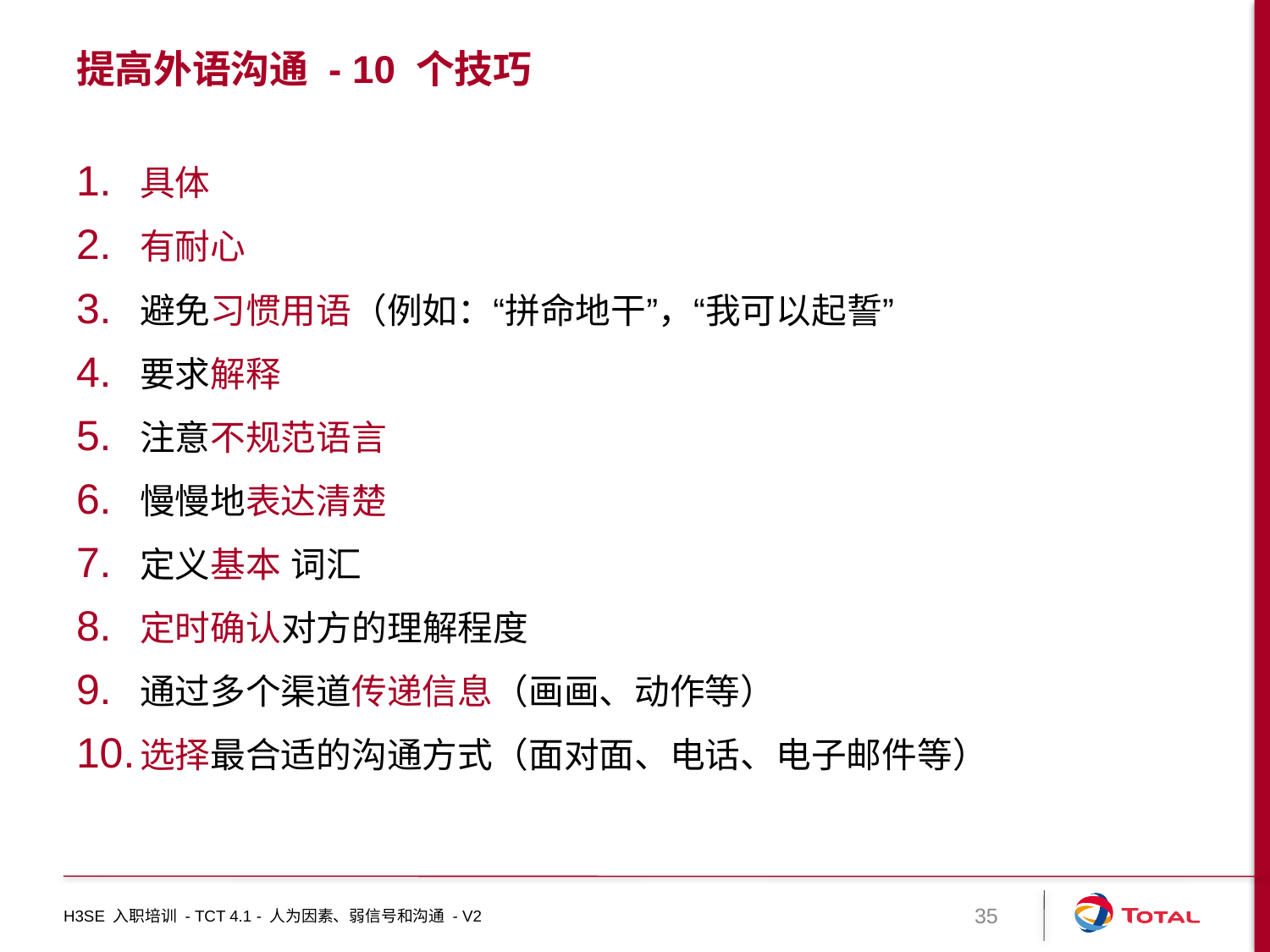

# 提高外语沟通 - 10 个技巧
具体
有耐心
避免习惯用语（例如：“拼命地干”，“我可以起誓”
要求解释
注意不规范语言
慢慢地表达清楚
定义基本 词汇
定时确认对方的理解程度
通过多个渠道传递信息（画画、动作等）
选择最合适的沟通方式（面对面、电话、电子邮件等）
H3SE 入职培训 - TCT 4.1 - 人为因素、弱信号和沟通 - V2
35